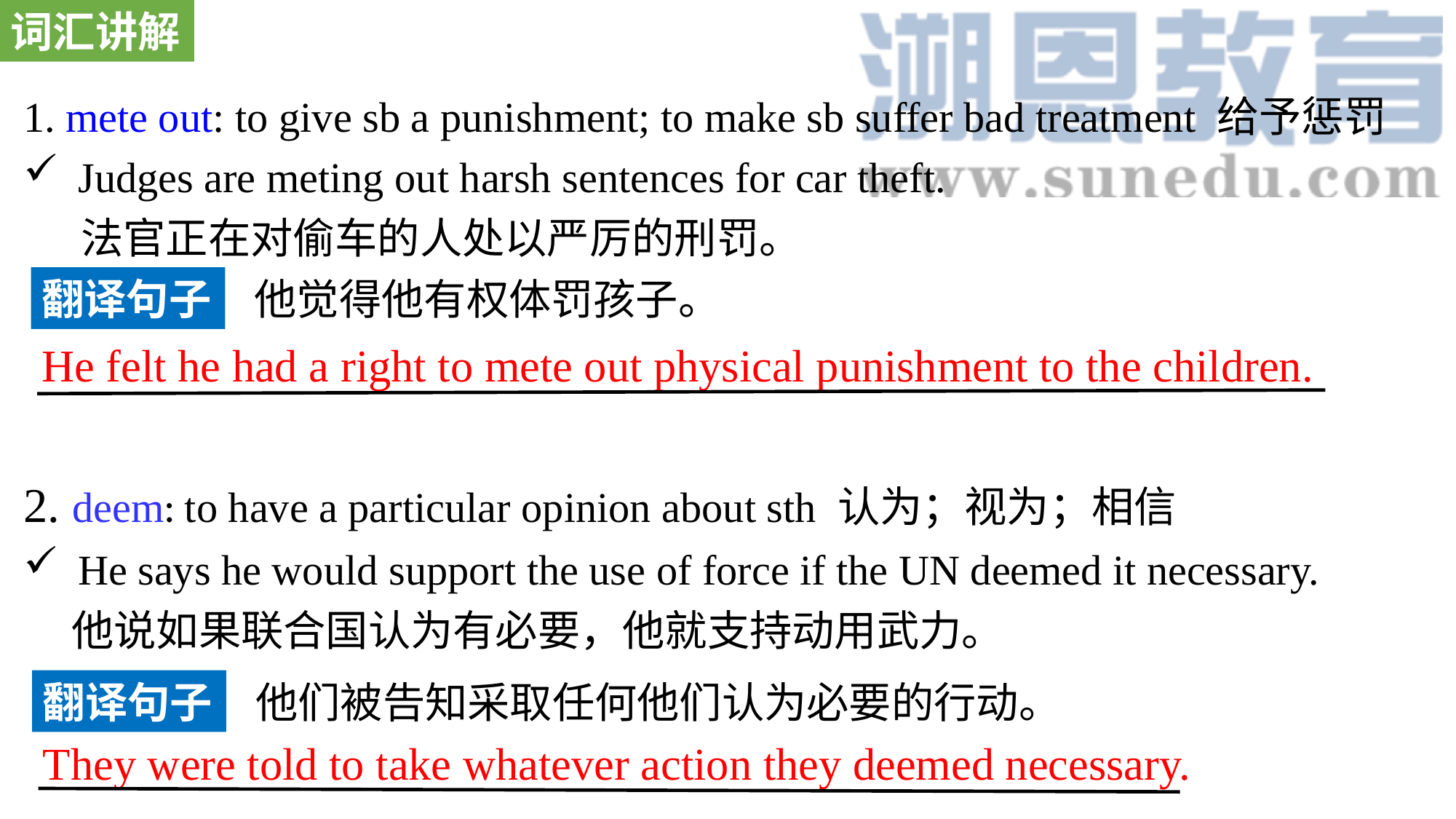

词汇讲解
1. mete out: to give sb a punishment; to make sb suffer bad treatment 给予惩罚
Judges are meting out harsh sentences for car theft.
     法官正在对偷车的人处以严厉的刑罚。

2. deem: to have a particular opinion about sth 认为；视为；相信
He says he would support the use of force if the UN deemed it necessary.
    他说如果联合国认为有必要，他就支持动用武力。
翻译句子
他觉得他有权体罚孩子。
He felt he had a right to mete out physical punishment to the children.
翻译句子
他们被告知采取任何他们认为必要的行动。
They were told to take whatever action they deemed necessary.